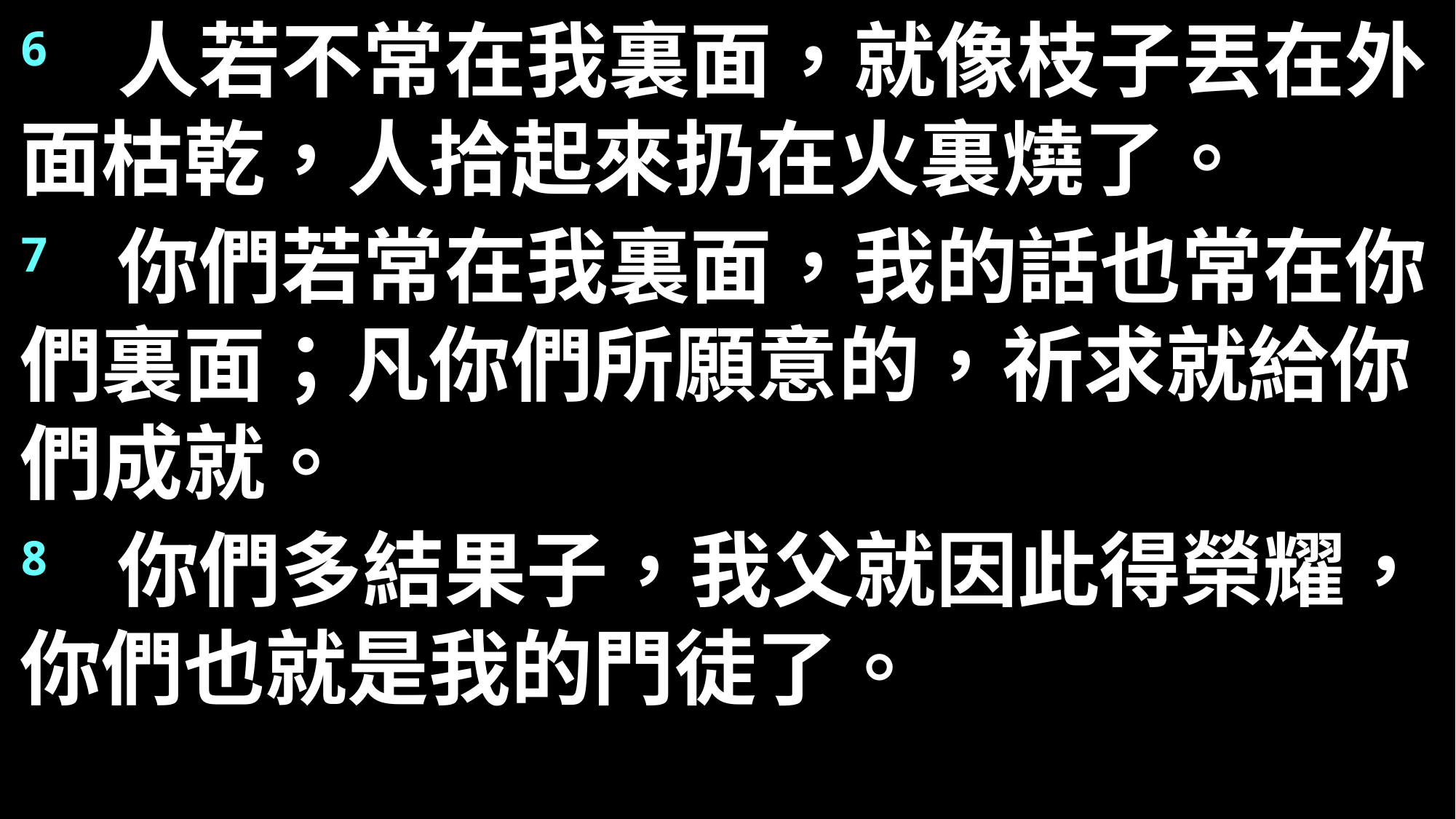

6 人若不常在我裏面，就像枝子丟在外面枯乾，人拾起來扔在火裏燒了。
7 你們若常在我裏面，我的話也常在你們裏面；凡你們所願意的，祈求就給你們成就。
8 你們多結果子，我父就因此得榮耀，
你們也就是我的門徒了。